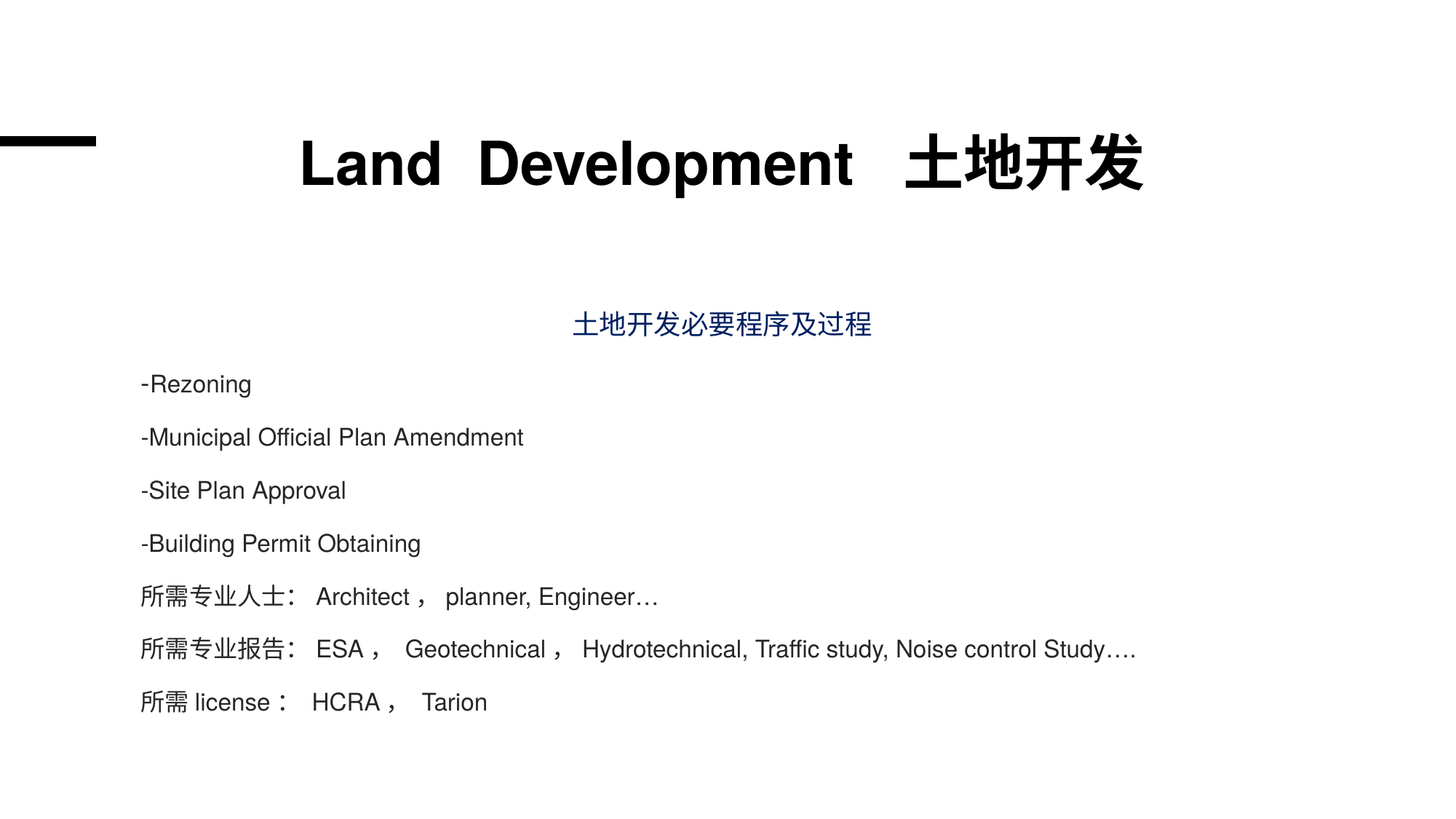

# Land  Development  土地开发
土地开发必要程序及过程
-Rezoning
-Municipal Official Plan Amendment
-Site Plan Approval
-Building Permit Obtaining
所需专业人士：Architect，planner, Engineer…
所需专业报告：ESA， Geotechnical，Hydrotechnical, Traffic study, Noise control Study….
所需license： HCRA， Tarion